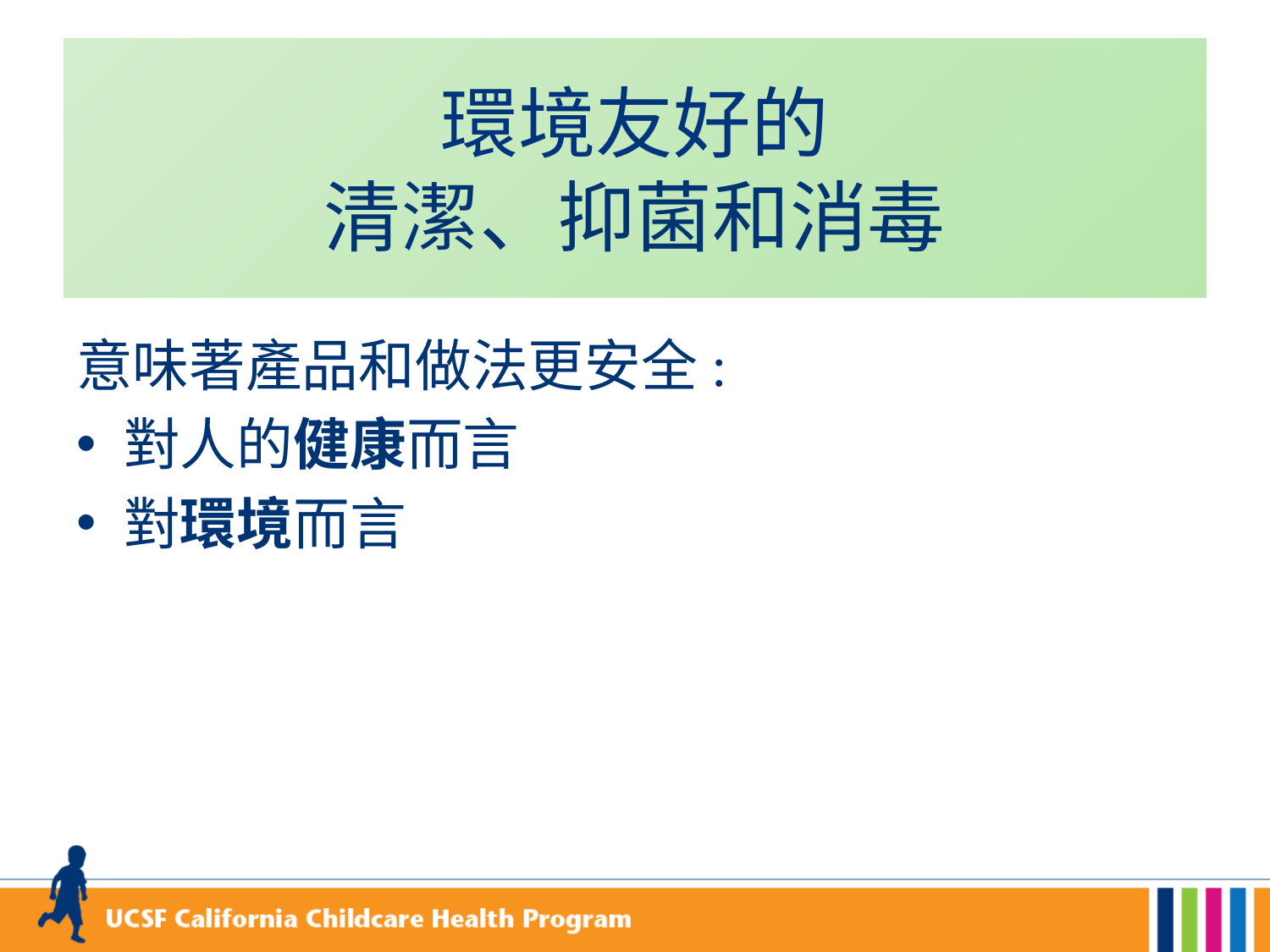

# 環境友好的 清潔、抑菌和消毒
意味著產品和做法更安全:
對人的健康而言
對環境而言